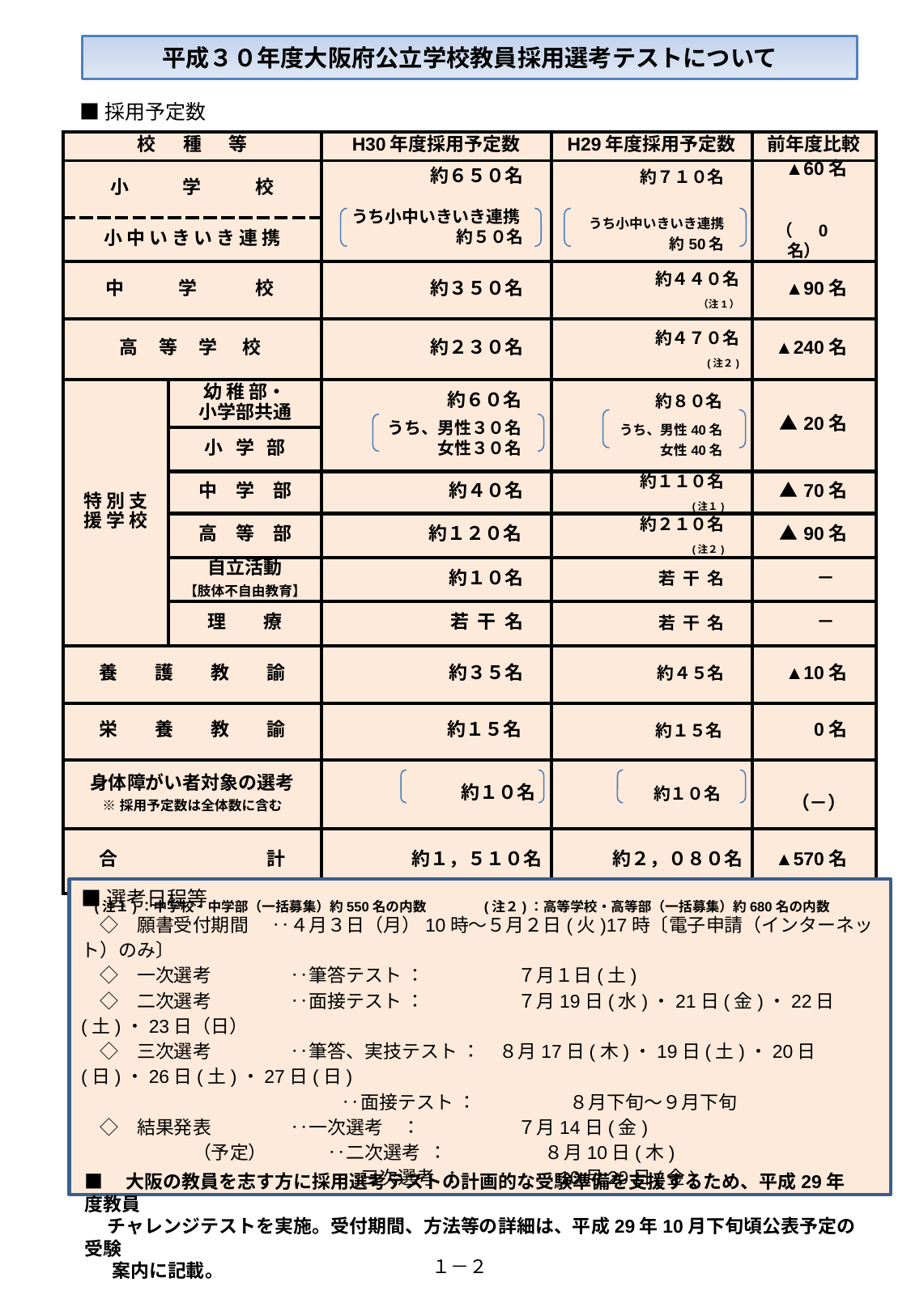

平成３０年度大阪府公立学校教員採用選考テストについて
■採用予定数
| 校 　 種 　 等 |  | H30年度採用予定数 | H29年度採用予定数 | 前年度比較 |
| --- | --- | --- | --- | --- |
| 小　 　学　 　校 |  | 約６５０名 うち小中いきいき連携 約５０名 | 約７１０名 　うち小中いきいき連携 　　　　　約50名 | ▲60名 （　 0名） |
| 小中いきいき連携 |  |  |  |  |
| 中　 　 学　 　 校 |  | 約３５０名 | 約４４０名（注1） | ▲90名 |
| 高 等 学 校 |  | 約２３０名 | 約４７０名 (注２) | ▲240名 |
| 特 別 支 援 学 校 | 幼 稚 部・ 小学部共通 | 約６０名 うち、男性３０名 女性３０名 | 約８０名 うち、男性40名 女性40名 | ▲20名 |
|  | 小 学 部 |  |  |  |
|  | 中　学　部 | 約４０名 | 約１１０名 (注１) | ▲70名 |
|  | 高　等　部 | 約１２０名 | 約２１０名 (注２) | ▲90名 |
|  | 自立活動 【肢体不自由教育】 | 約１０名 | 若 干 名 | － |
|  | 理　　療 | 若 干 名 | 若 干 名 | － |
| 養　　護　　教　　諭 |  | 約３５名 | 約４５名 | ▲10名 |
| 栄　　養　　教　　諭 |  | 約１５名 | 約１５名 | 0名 |
| 身体障がい者対象の選考 ※採用予定数は全体数に含む |  | 約１０名 | 約１０名 | （－） |
| 合　　　　　　　　計 |  | 約１，５１０名 | 約２，０８０名 | ▲570名 |

(注１)：中学校・中学部（一括募集）約550名の内数　　　　(注２)：高等学校・高等部（一括募集）約680名の内数
■選考日程等
　◇　願書受付期間　 ‥４月３日（月）10時～５月２日(火)17時〔電子申請（インターネット）のみ〕
　◇　一次選考 　　　　‥筆答テスト ：　　　　　７月１日(土)
　◇　二次選考　　　　 ‥面接テスト ：　　　　　７月19日(水)・21日(金)・22日(土)・23日（日）
　◇　三次選考　　　　 ‥筆答、実技テスト ：　８月17日(木)・19日(土)・20日(日)・26日(土)・27日(日)
　　　　　　　　　　　　　　‥面接テスト ：　　　　　８月下旬～９月下旬
　◇　結果発表　　　　 ‥一次選考　：　　　　　 ７月14日(金)
　　　　　　（予定） 　　　‥二次選考  ：　　　　　 ８月10日(木)
　　　　　　　　　　　　　　‥三次選考  ：　　　　　10月20日(金)
■　大阪の教員を志す方に採用選考テストの計画的な受験準備を支援するため、平成29年度教員
　 チャレンジテストを実施。受付期間、方法等の詳細は、平成29年10月下旬頃公表予定の受験
 　案内に記載。

１－２